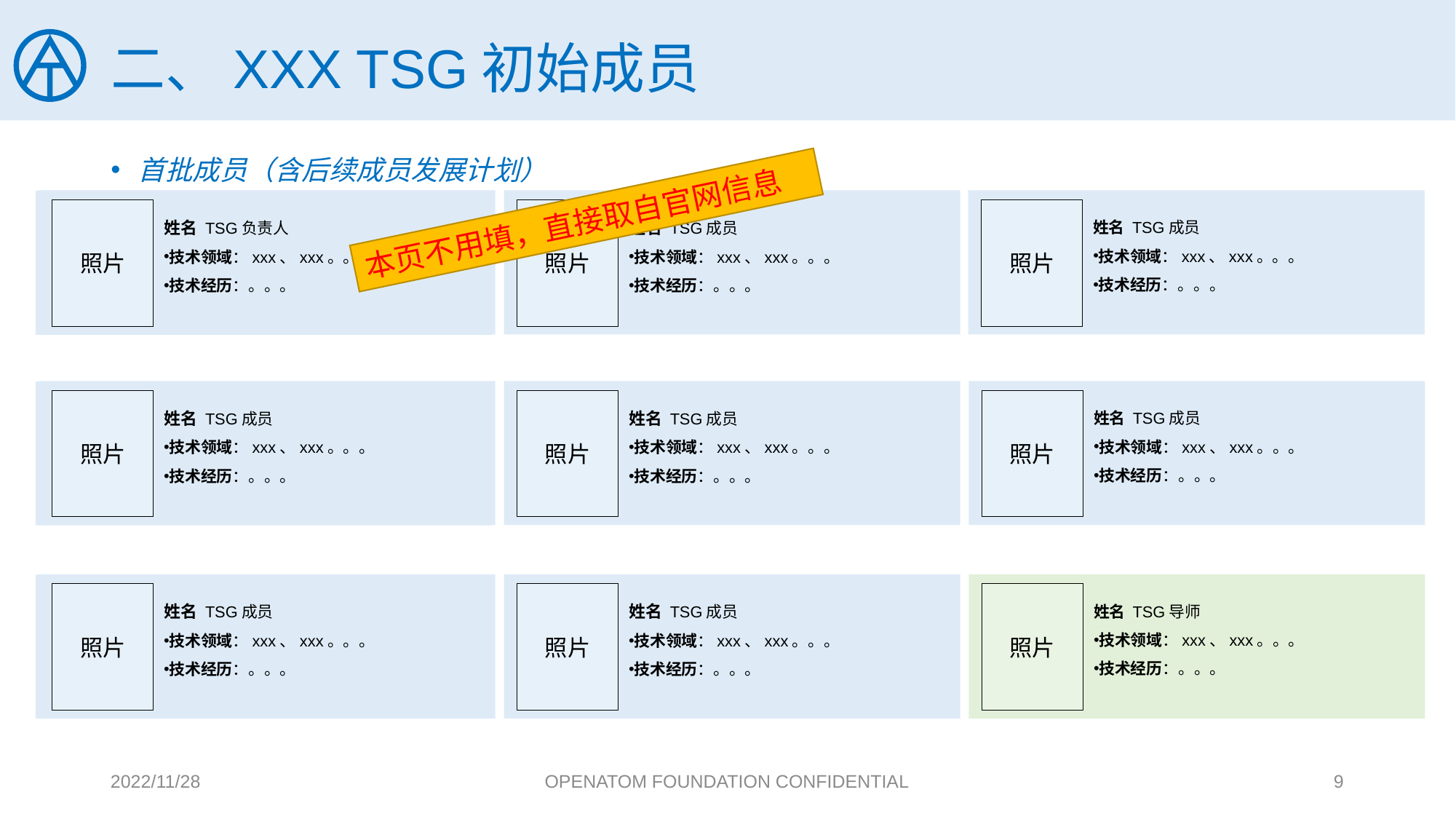

# 二、XXX TSG初始成员
首批成员（含后续成员发展计划）

姓名 TSG负责人
技术领域：xxx、xxx。。。
技术经历：。。。
照片

姓名 TSG成员
技术领域：xxx、xxx。。。
技术经历：。。。
照片

姓名 TSG成员
技术领域：xxx、xxx。。。
技术经历：。。。
照片

姓名/Title
技术领域：xxx、xxx。。。
技术经历：。。。
照片
本页不用填，直接取自官网信息

姓名 TSG成员
技术领域：xxx、xxx。。。
技术经历：。。。
照片

姓名 TSG成员
技术领域：xxx、xxx。。。
技术经历：。。。
照片

姓名 TSG成员
技术领域：xxx、xxx。。。
技术经历：。。。
照片

姓名/Title
技术领域：xxx、xxx。。。
技术经历：。。。
照片

姓名 TSG成员
技术领域：xxx、xxx。。。
技术经历：。。。
照片

姓名 TSG成员
技术领域：xxx、xxx。。。
技术经历：。。。
照片

姓名 TSG导师
技术领域：xxx、xxx。。。
技术经历：。。。
照片

姓名/Title
技术领域：xxx、xxx。。。
技术经历：。。。
照片